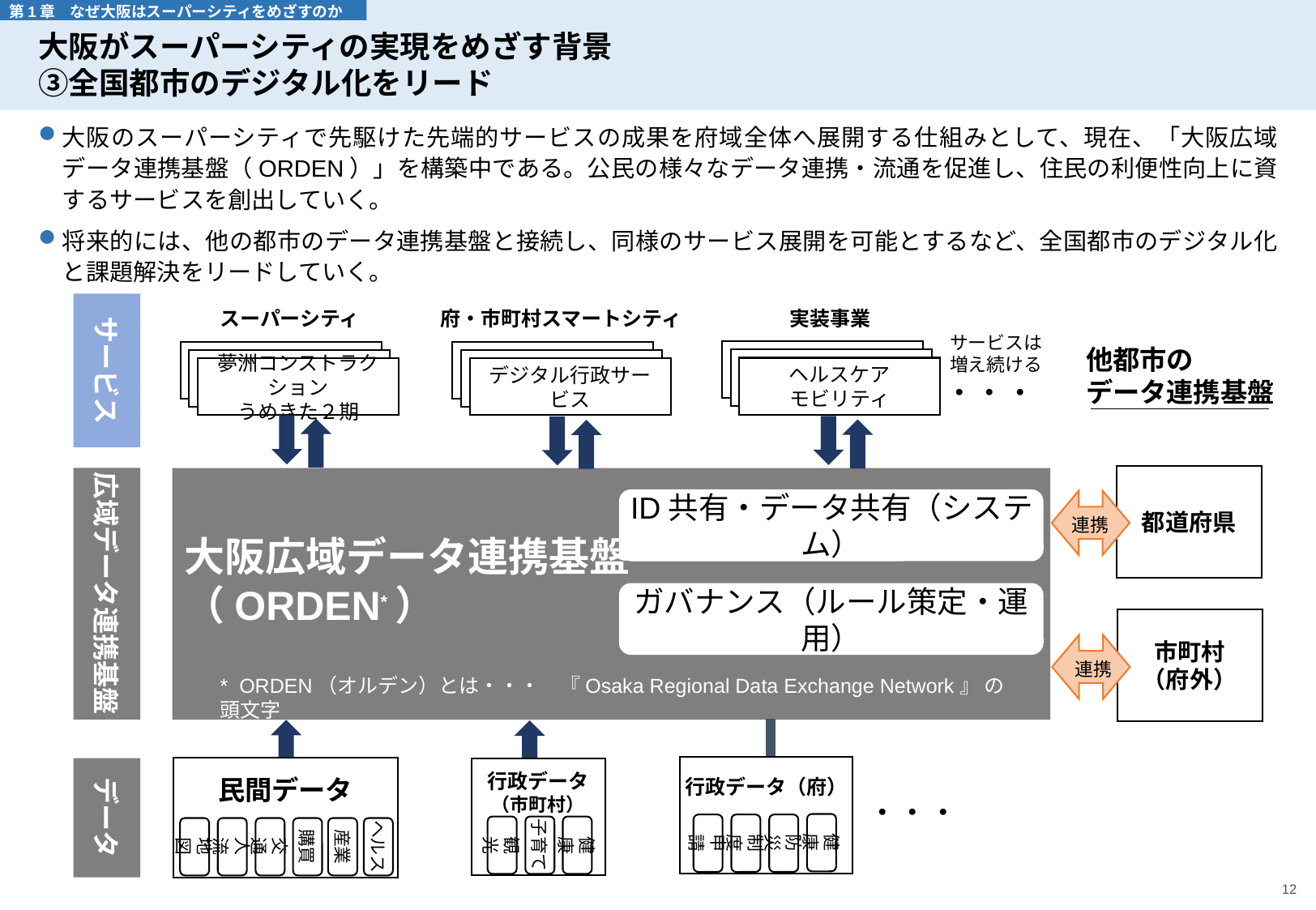

# 大阪がスーパーシティの実現をめざす背景 ③全国都市のデジタル化をリード

 第1章　なぜ大阪はスーパーシティをめざすのか
大阪のスーパーシティで先駆けた先端的サービスの成果を府域全体へ展開する仕組みとして、現在、「大阪広域データ連携基盤（ORDEN）」を構築中である。公民の様々なデータ連携・流通を促進し、住民の利便性向上に資するサービスを創出していく。
将来的には、他の都市のデータ連携基盤と接続し、同様のサービス展開を可能とするなど、全国都市のデジタル化と課題解決をリードしていく。
サービス
スーパーシティ
府・市町村スマートシティ
実装事業
サービスは
増え続ける
他都市の
データ連携基盤

ヘルスケア
モビリティ
夢洲コンストラクション
うめきた２期
デジタル行政サービス
・・・

都道府県
広域データ連携基盤

大阪広域データ連携基盤
（ORDEN*）

ID共有・データ共有（システム）

連携
ガバナンス（ルール策定・運用）
市町村
（府外）

連携
*  ORDEN（オルデン）とは・・・　『Osaka Regional Data Exchange Network』 の頭文字

行政データ（府）

民間データ

行政データ
（市町村）

データ
・・・
健康
申請
制度
防災
観光
子育て
健康
地図
人流
交通
購買
産業
ヘルス
12